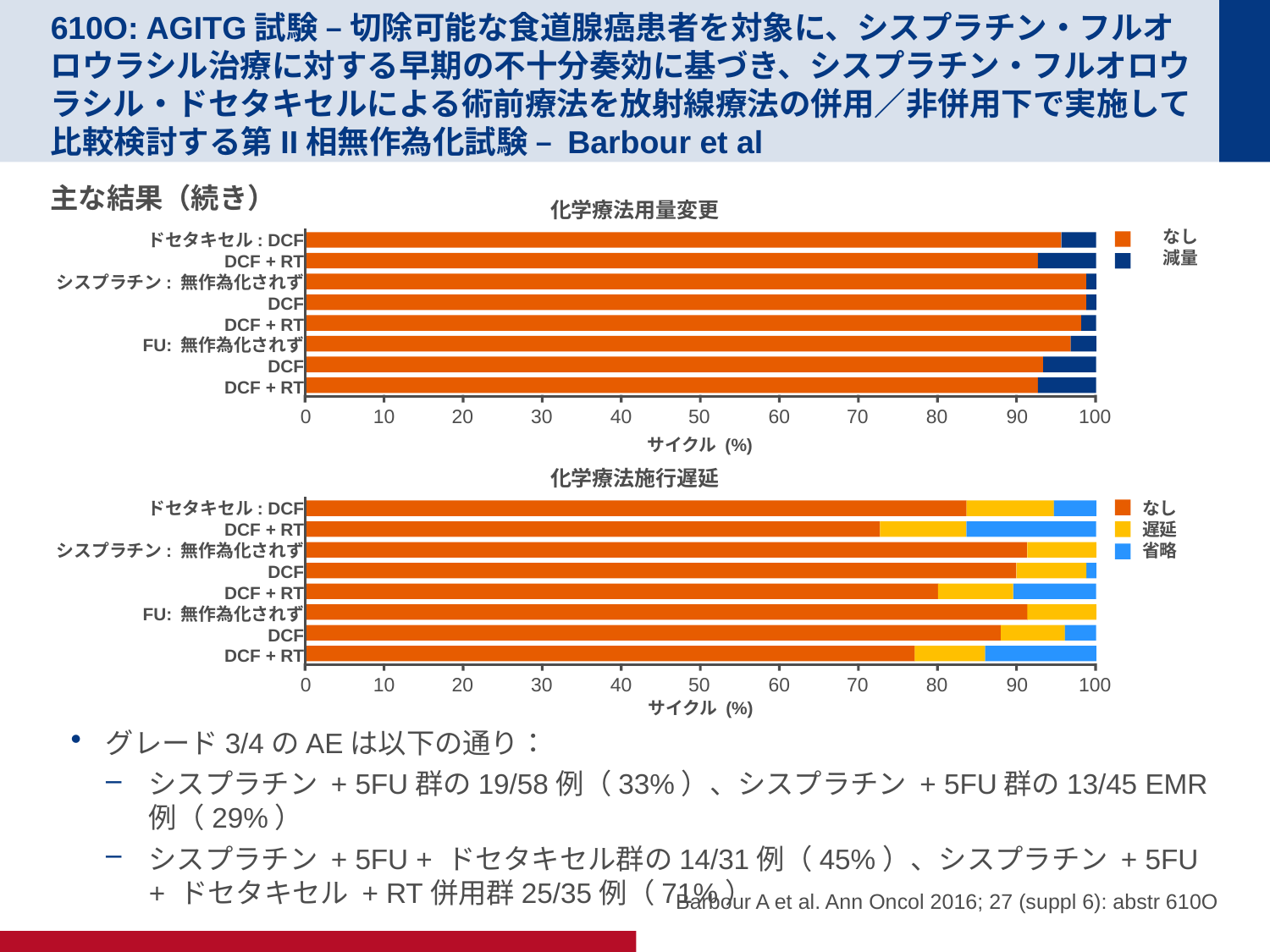

# 610O: AGITG試験 – 切除可能な食道腺癌患者を対象に、シスプラチン・フルオロウラシル治療に対する早期の不十分奏効に基づき、シスプラチン・フルオロウラシル・ドセタキセルによる術前療法を放射線療法の併用／非併用下で実施して比較検討する第II相無作為化試験 – Barbour et al
主な結果（続き）
化学療法用量変更
なし
減量
ドセタキセル: DCF
DCF + RT
シスプラチン: 無作為化されず
DCF
DCF + RT
FU: 無作為化されず
DCF
DCF + RT

0
10
20
30
40
50
60
70
80
90
100
サイクル (%)
化学療法施行遅延
ドセタキセル: DCF
DCF + RT
シスプラチン: 無作為化されず
DCF
DCF + RT
FU: 無作為化されず
DCF
DCF + RT
なし
遅延
省略

0
10
20
30
40
50
60
70
80
90
100
サイクル (%)
グレード3/4のAEは以下の通り：
シスプラチン + 5FU群の19/58例（33%）、シスプラチン + 5FU群の13/45 EMR例（29%）
シスプラチン + 5FU + ドセタキセル群の14/31例（45%）、シスプラチン + 5FU + ドセタキセル + RT併用群25/35例（71%）
Barbour A et al. Ann Oncol 2016; 27 (suppl 6): abstr 610O